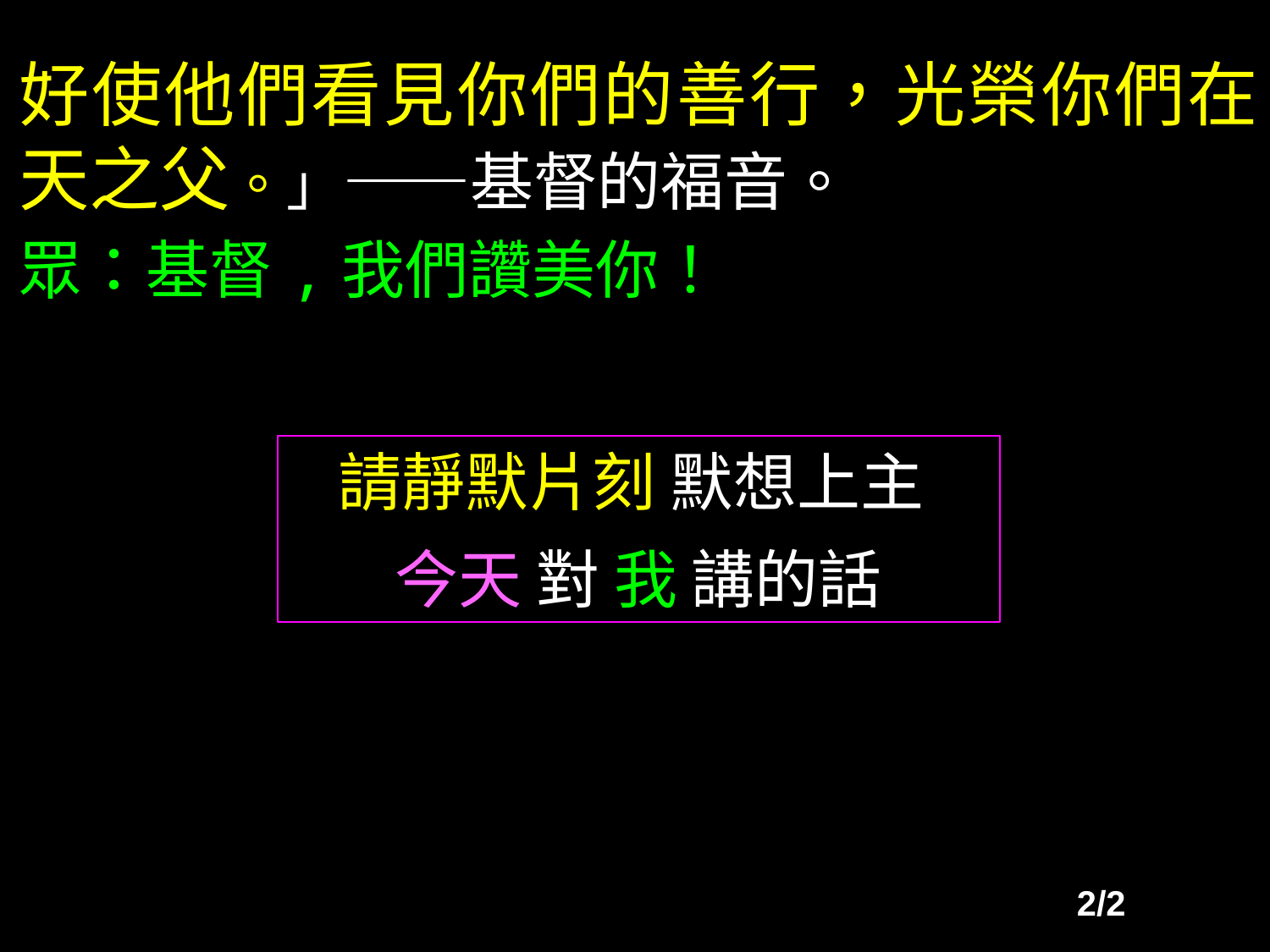

好使他們看見你們的善行，光榮你們在天之父。」——基督的福音。
眾：基督,我們讚美你！

請靜默片刻 默想上主
今天 對 我 講的話
2/2